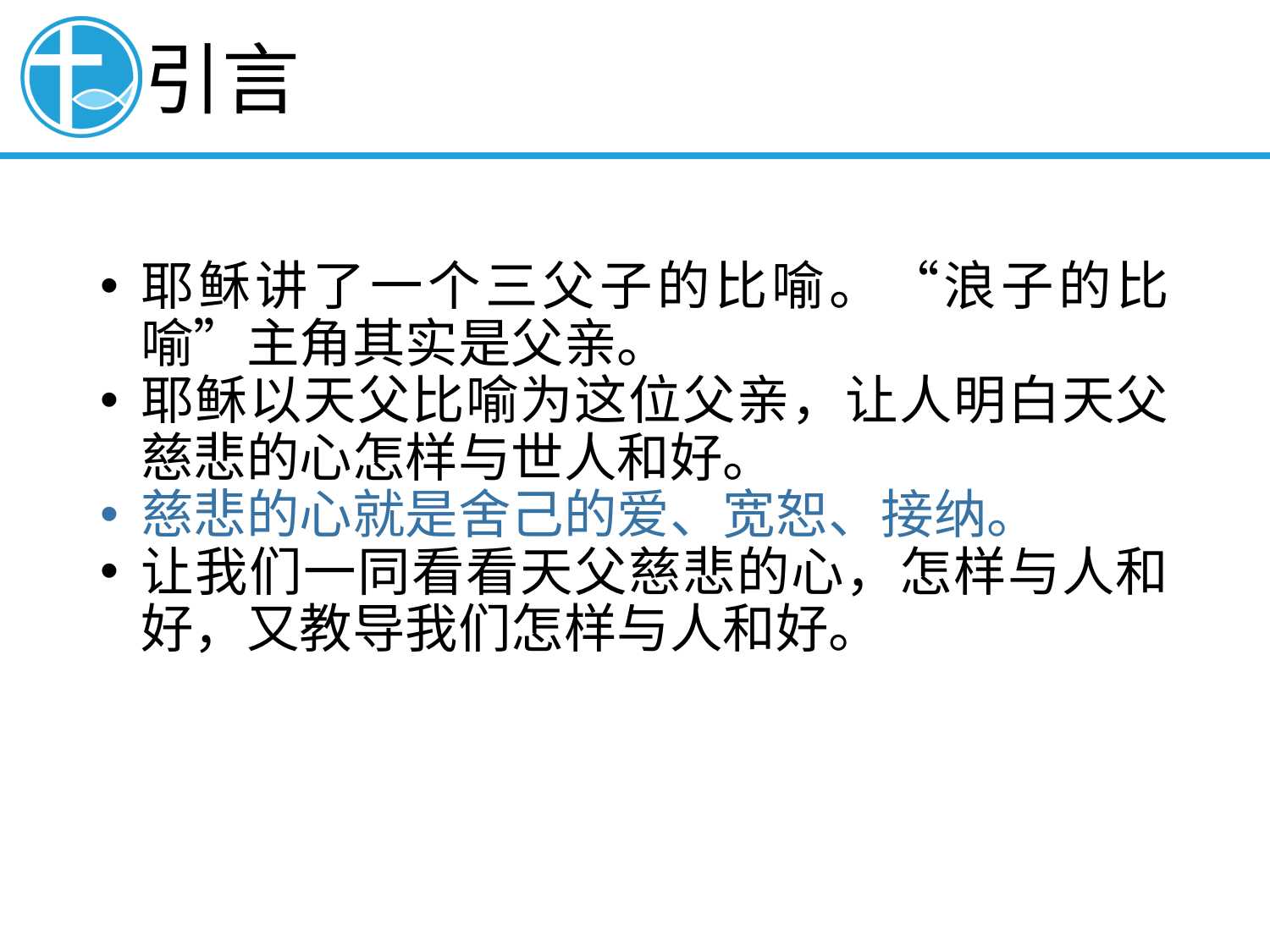

# 引言
耶稣讲了一个三父子的比喻。“浪子的比喻”主角其实是父亲。
耶稣以天父比喻为这位父亲，让人明白天父慈悲的心怎样与世人和好。
慈悲的心就是舍己的爱、宽恕、接纳。
让我们一同看看天父慈悲的心，怎样与人和好，又教导我们怎样与人和好。